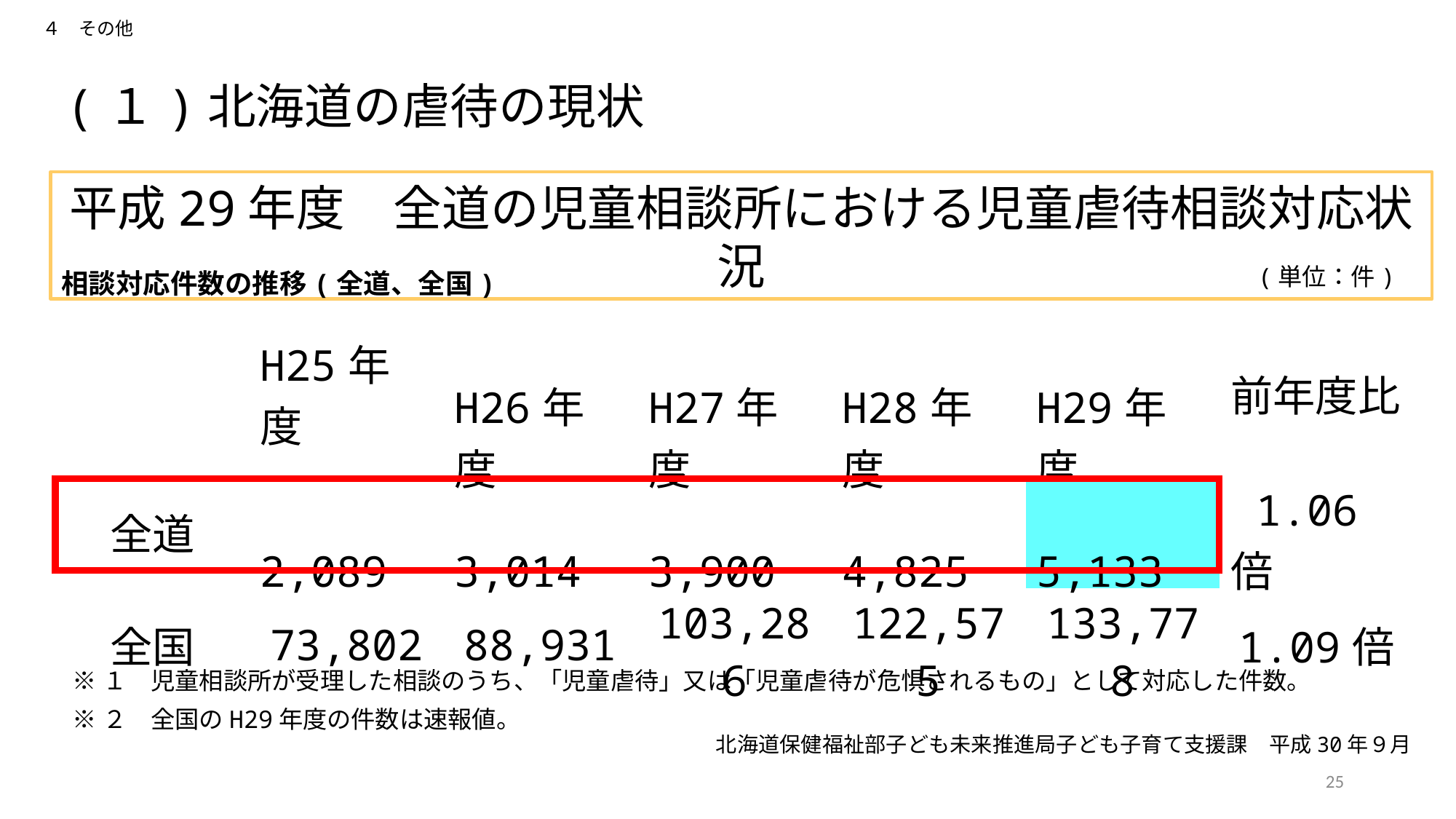

４　その他
(１)北海道の虐待の現状
平成29年度　全道の児童相談所における児童虐待相談対応状況
(単位：件)
相談対応件数の推移(全道、全国)
|  | H25年度 | H26年度 | H27年度 | H28年度 | H29年度 | 前年度比 |
| --- | --- | --- | --- | --- | --- | --- |
| 全道 | 2,089 | 3,014 | 3,900 | 4,825 | 5,133 | 1.06倍 |
| 全国 | 73,802 | 88,931 | 103,286 | 122,575 | 133,778 | 1.09倍 |

※１　児童相談所が受理した相談のうち、「児童虐待」又は「児童虐待が危惧されるもの」として対応した件数。
※２　全国のH29年度の件数は速報値。
北海道保健福祉部子ども未来推進局子ども子育て支援課　平成30年９月
25